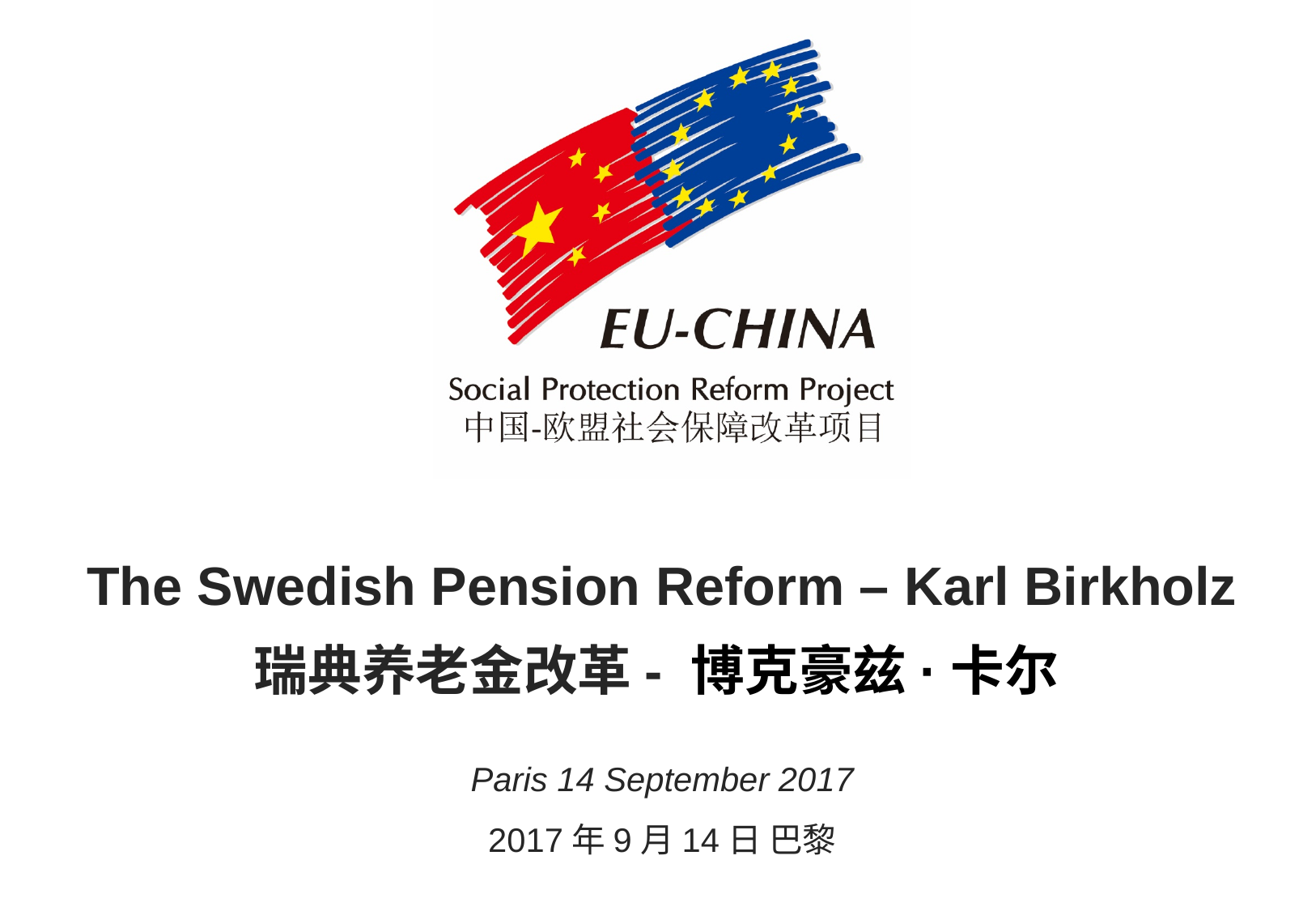

The Swedish Pension Reform – Karl Birkholz
瑞典养老金改革- 博克豪兹·卡尔

Paris 14 September 2017
2017年9月14日 巴黎